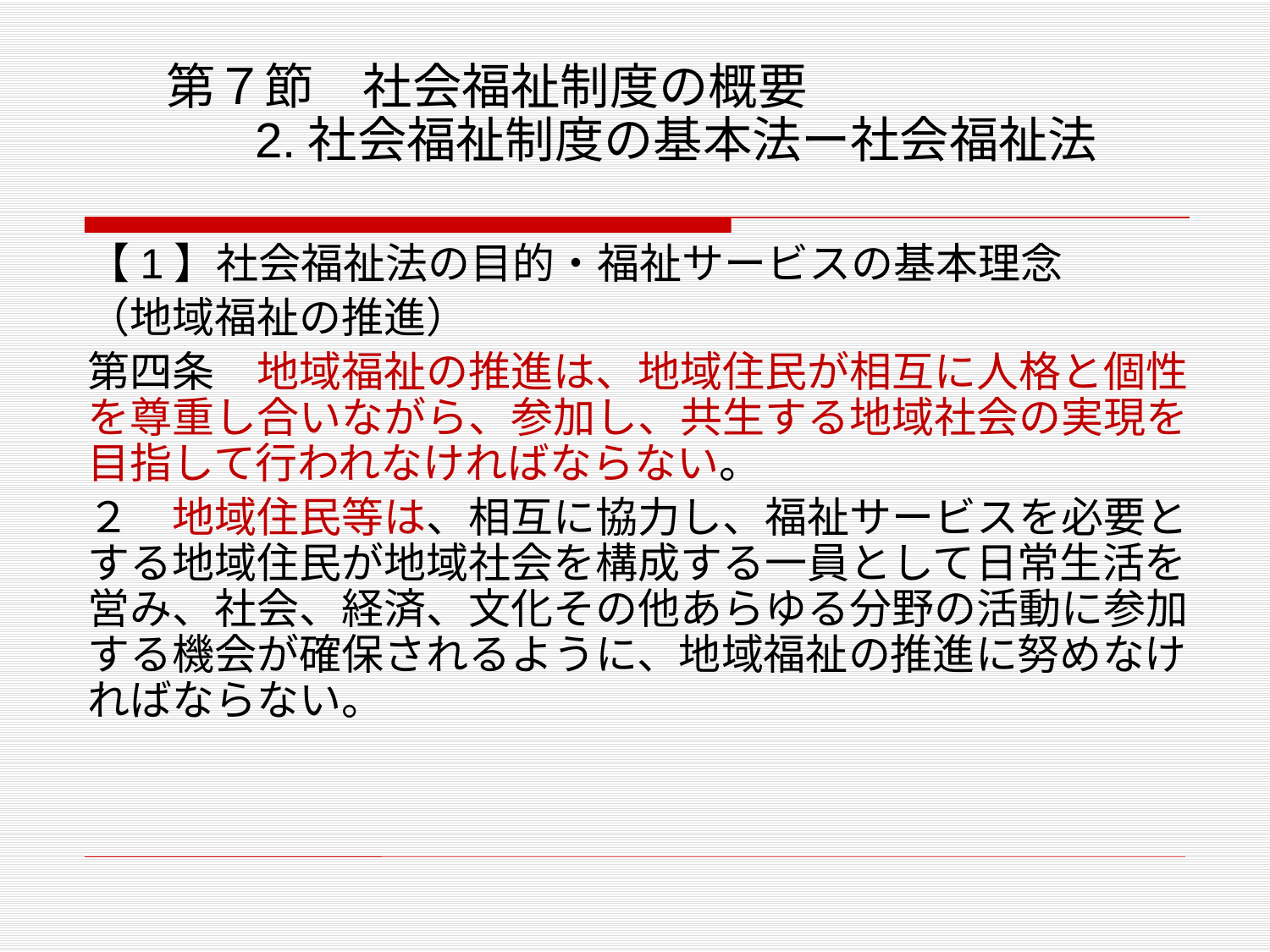

# 第７節　社会福祉制度の概要 2.社会福祉制度の基本法ー社会福祉法
【1】社会福祉法の目的・福祉サービスの基本理念
（地域福祉の推進）
第四条　地域福祉の推進は、地域住民が相互に人格と個性を尊重し合いながら、参加し、共生する地域社会の実現を目指して行われなければならない。
２　地域住民等は、相互に協力し、福祉サービスを必要とする地域住民が地域社会を構成する一員として日常生活を営み、社会、経済、文化その他あらゆる分野の活動に参加する機会が確保されるように、地域福祉の推進に努めなければならない。